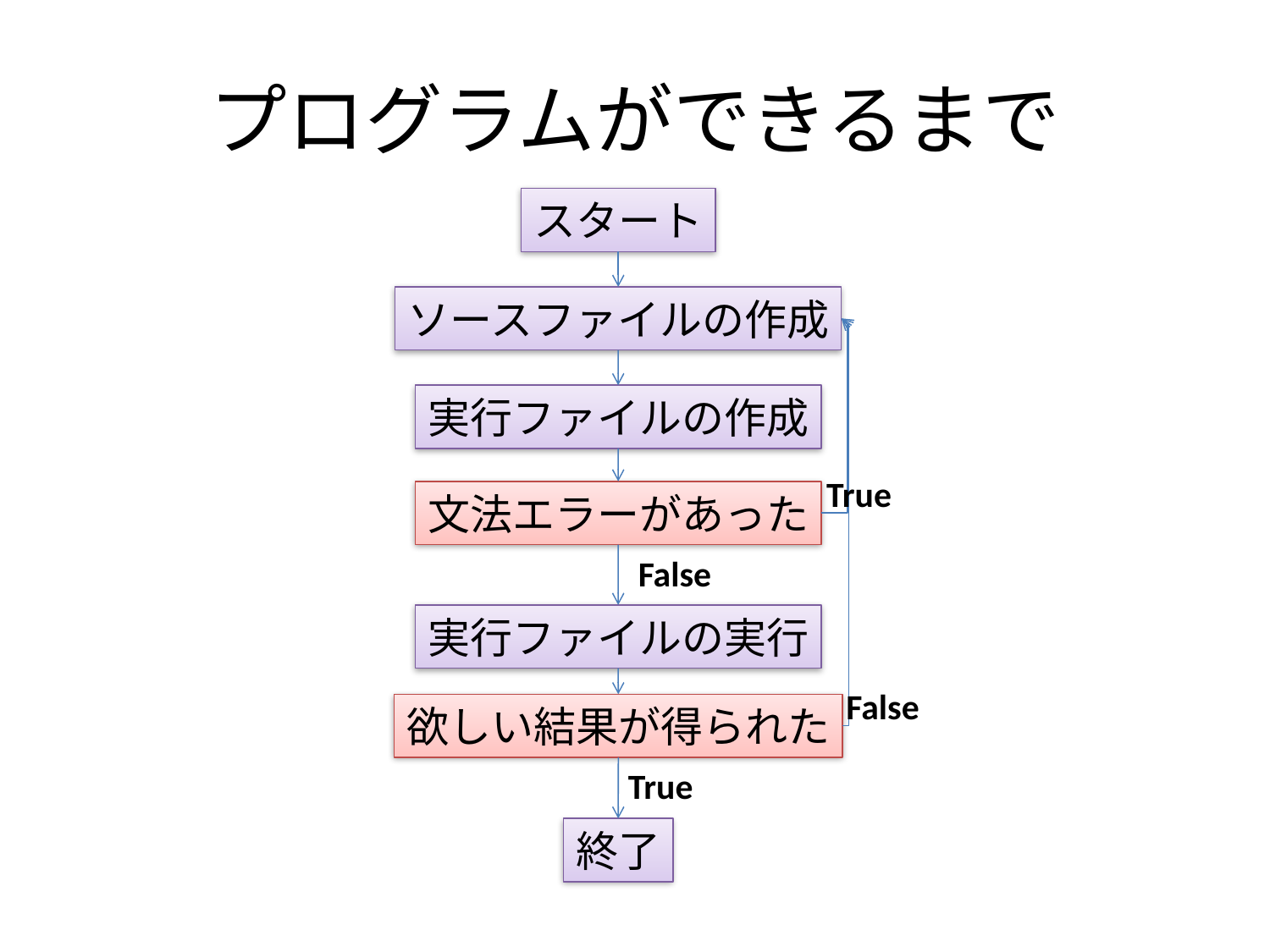

# プログラムができるまで
スタート
ソースファイルの作成
実行ファイルの作成
True
文法エラーがあった
False
実行ファイルの実行
False
欲しい結果が得られた
True
終了